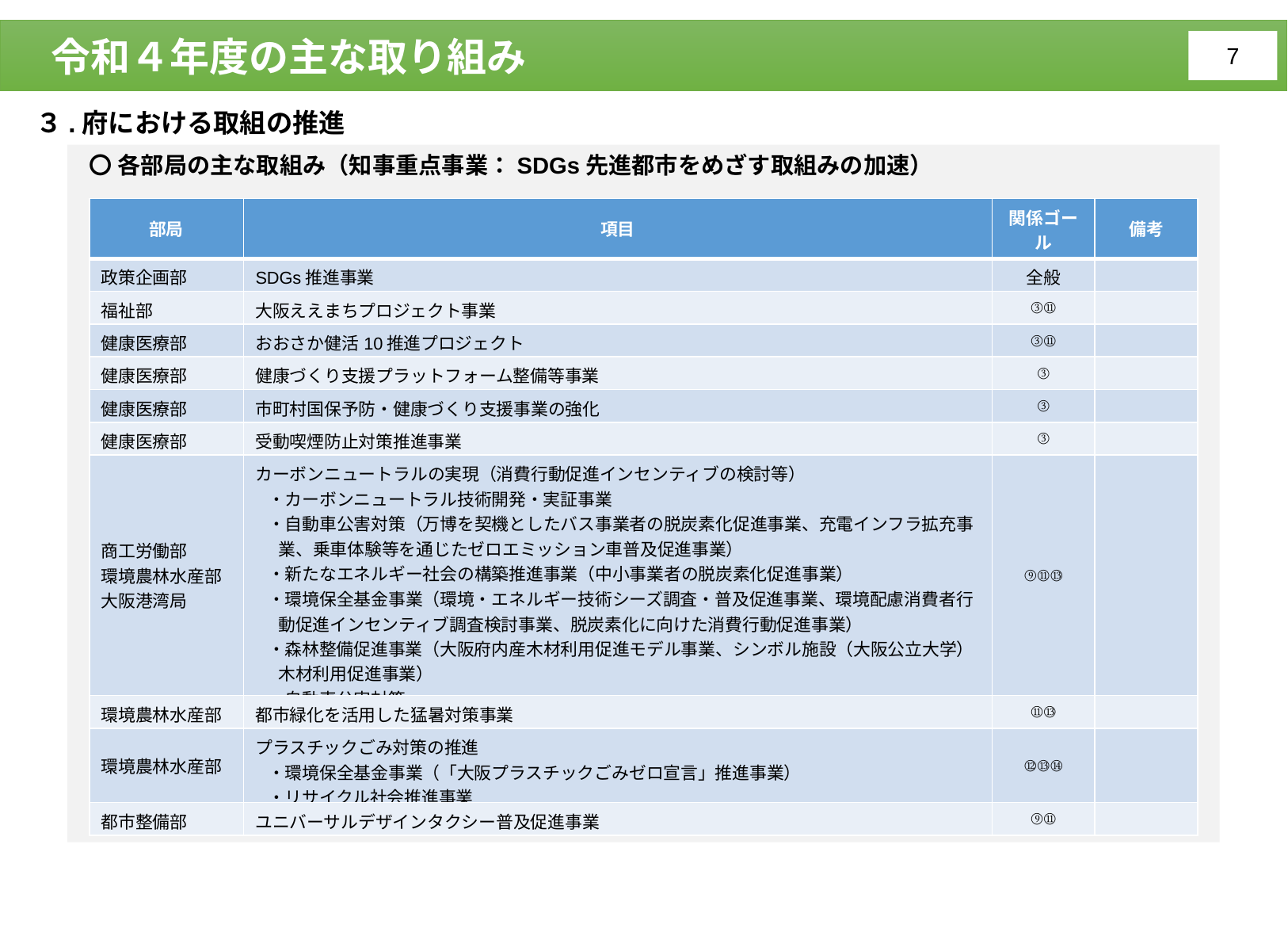

令和４年度の主な取り組み
7
３.府における取組の推進
〇 各部局の主な取組み（知事重点事業：SDGs先進都市をめざす取組みの加速）

| 部局 | 項目 | 関係ゴール | 備考 |
| --- | --- | --- | --- |
| 政策企画部 | SDGs推進事業 | 全般 |  |
| 福祉部 | 大阪ええまちプロジェクト事業 | ③⑪ |  |
| 健康医療部 | おおさか健活10推進プロジェクト | ③⑪ |  |
| 健康医療部 | 健康づくり支援プラットフォーム整備等事業 | ③ |  |
| 健康医療部 | 市町村国保予防・健康づくり支援事業の強化 | ③ |  |
| 健康医療部 | 受動喫煙防止対策推進事業 | ③ |  |
| 商工労働部 環境農林水産部 大阪港湾局 | カーボンニュートラルの実現（消費行動促進インセンティブの検討等） ・カーボンニュートラル技術開発・実証事業 ・自動車公害対策（万博を契機としたバス事業者の脱炭素化促進事業、充電インフラ拡充事業、乗車体験等を通じたゼロエミッション車普及促進事業） ・新たなエネルギー社会の構築推進事業（中小事業者の脱炭素化促進事業） ・環境保全基金事業（環境・エネルギー技術シーズ調査・普及促進事業、環境配慮消費者行動促進インセンティブ調査検討事業、脱炭素化に向けた消費行動促進事業） ・森林整備促進事業（大阪府内産木材利用促進モデル事業、シンボル施設（大阪公立大学）木材利用促進事業） ・自動車公害対策 ・港湾施設改修（大阪“みなと”カーボンニュートラル（CNP）形成計画策定事業） | ⑨⑪⑬ |  |
| 環境農林水産部 | 都市緑化を活用した猛暑対策事業 | ⑪⑬ |  |
| 環境農林水産部 | プラスチックごみ対策の推進 ・環境保全基金事業（「大阪プラスチックごみゼロ宣言」推進事業） ・リサイクル社会推進事業 | ⑫⑬⑭ |  |
| 都市整備部 | ユニバーサルデザインタクシー普及促進事業 | ⑨⑪ |  |